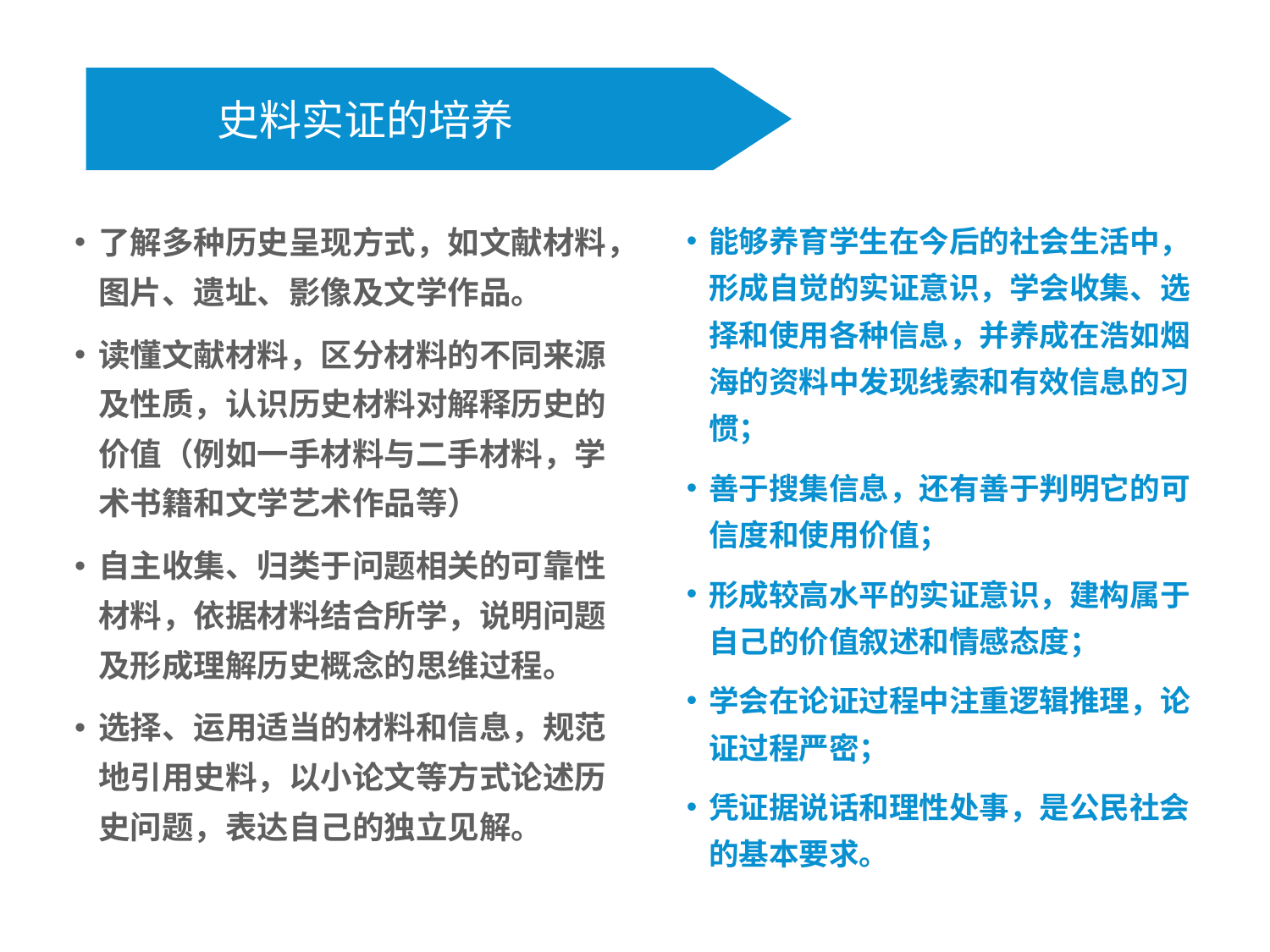

史料实证的培养
了解多种历史呈现方式，如文献材料，图片、遗址、影像及文学作品。
读懂文献材料，区分材料的不同来源及性质，认识历史材料对解释历史的价值（例如一手材料与二手材料，学术书籍和文学艺术作品等）
自主收集、归类于问题相关的可靠性材料，依据材料结合所学，说明问题及形成理解历史概念的思维过程。
选择、运用适当的材料和信息，规范地引用史料，以小论文等方式论述历史问题，表达自己的独立见解。
能够养育学生在今后的社会生活中，形成自觉的实证意识，学会收集、选择和使用各种信息，并养成在浩如烟海的资料中发现线索和有效信息的习惯；
善于搜集信息，还有善于判明它的可信度和使用价值；
形成较高水平的实证意识，建构属于自己的价值叙述和情感态度；
学会在论证过程中注重逻辑推理，论证过程严密；
凭证据说话和理性处事，是公民社会的基本要求。